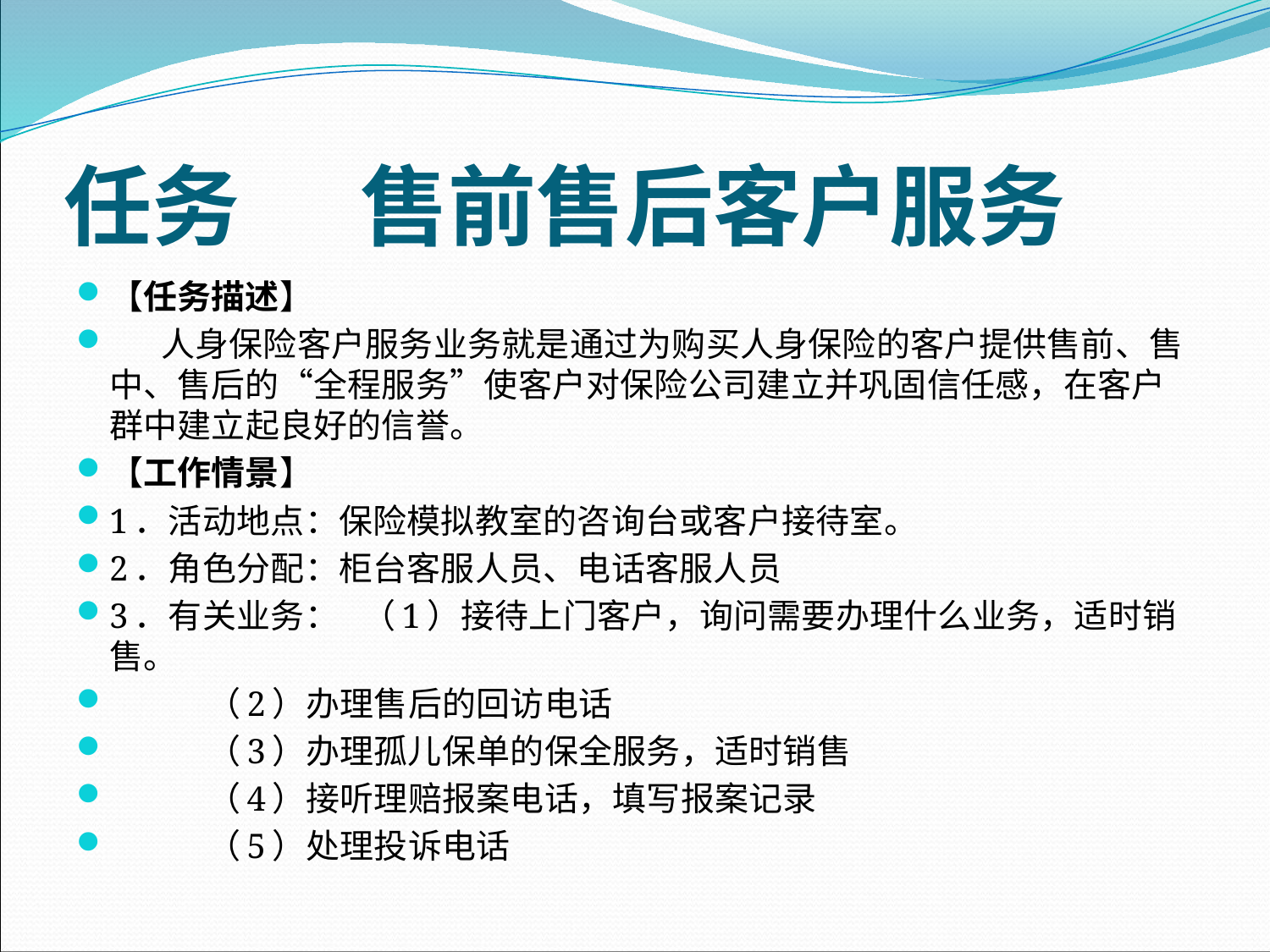

# 任务      售前售后客户服务
【任务描述】
      人身保险客户服务业务就是通过为购买人身保险的客户提供售前、售中、售后的“全程服务”使客户对保险公司建立并巩固信任感，在客户群中建立起良好的信誉。
【工作情景】
1．活动地点：保险模拟教室的咨询台或客户接待室。
2．角色分配：柜台客服人员、电话客服人员
3．有关业务：   （1）接待上门客户，询问需要办理什么业务，适时销售。
            （2）办理售后的回访电话
            （3）办理孤儿保单的保全服务，适时销售
            （4）接听理赔报案电话，填写报案记录
            （5）处理投诉电话